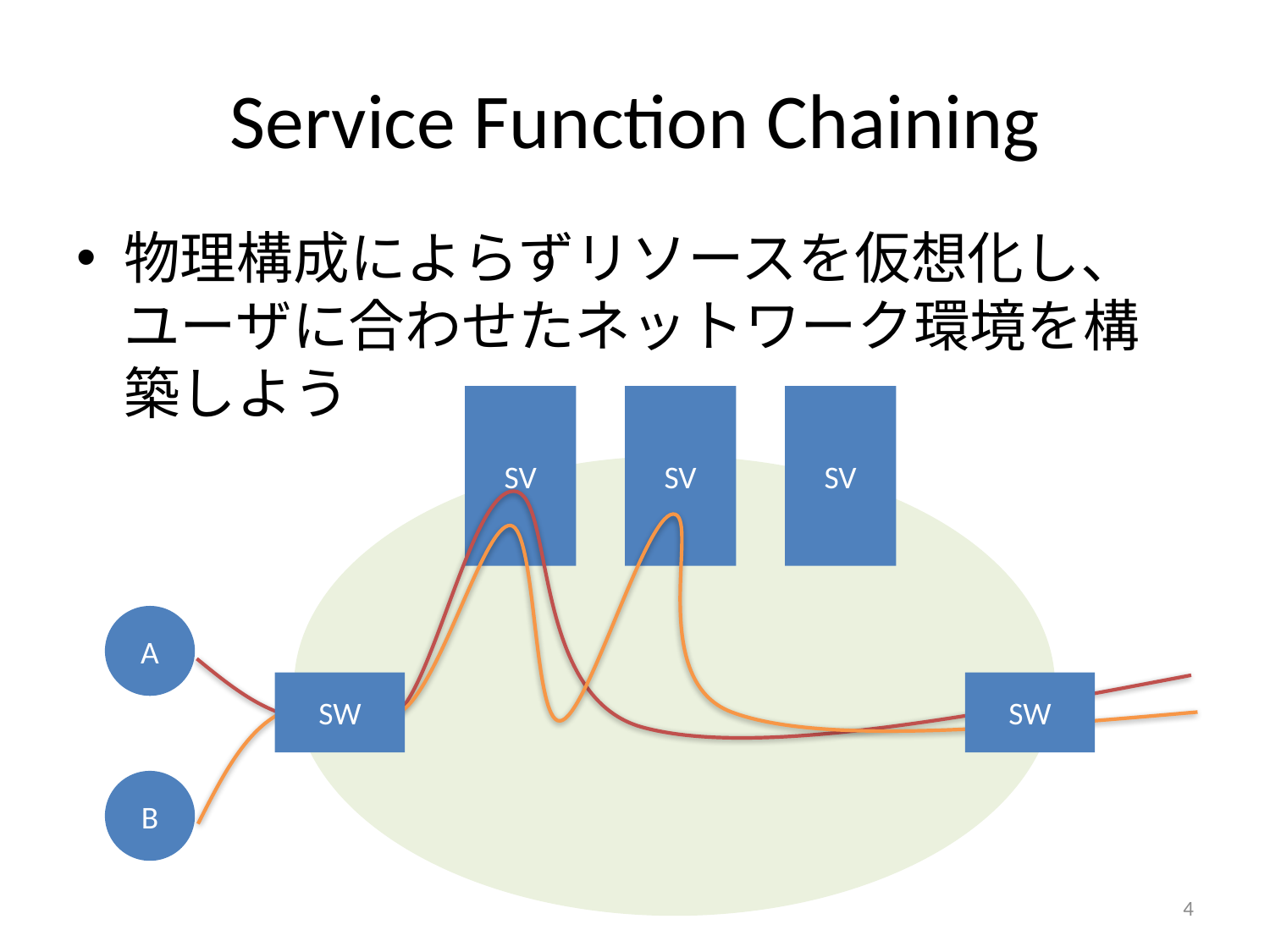

# Service Function Chaining
物理構成によらずリソースを仮想化し、ユーザに合わせたネットワーク環境を構築しよう

SV
SV
SV

A
SW
SW
B
4